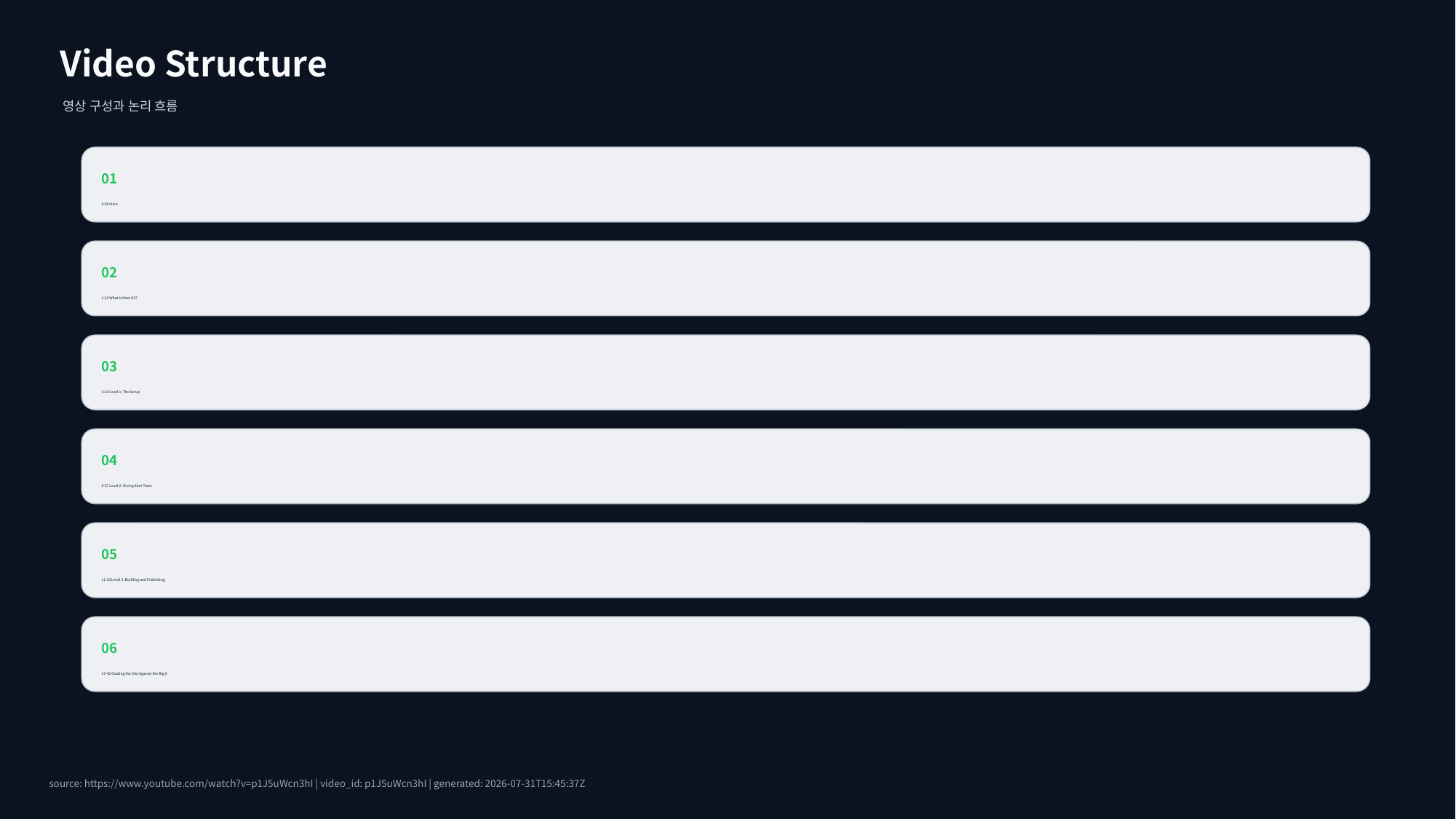

Video Structure
영상 구성과 논리 흐름

01
0:00 Intro

02
1:23 What Is Kimi K3?

03
3:29 Level 1: The Setup

04
5:57 Level 2: Giving Kimi Taste

05
11:33 Level 3: Building and Publishing

06
17:42 Grading the Site Against the Big 8
source: https://www.youtube.com/watch?v=p1J5uWcn3hI | video_id: p1J5uWcn3hI | generated: 2026-07-31T15:45:37Z